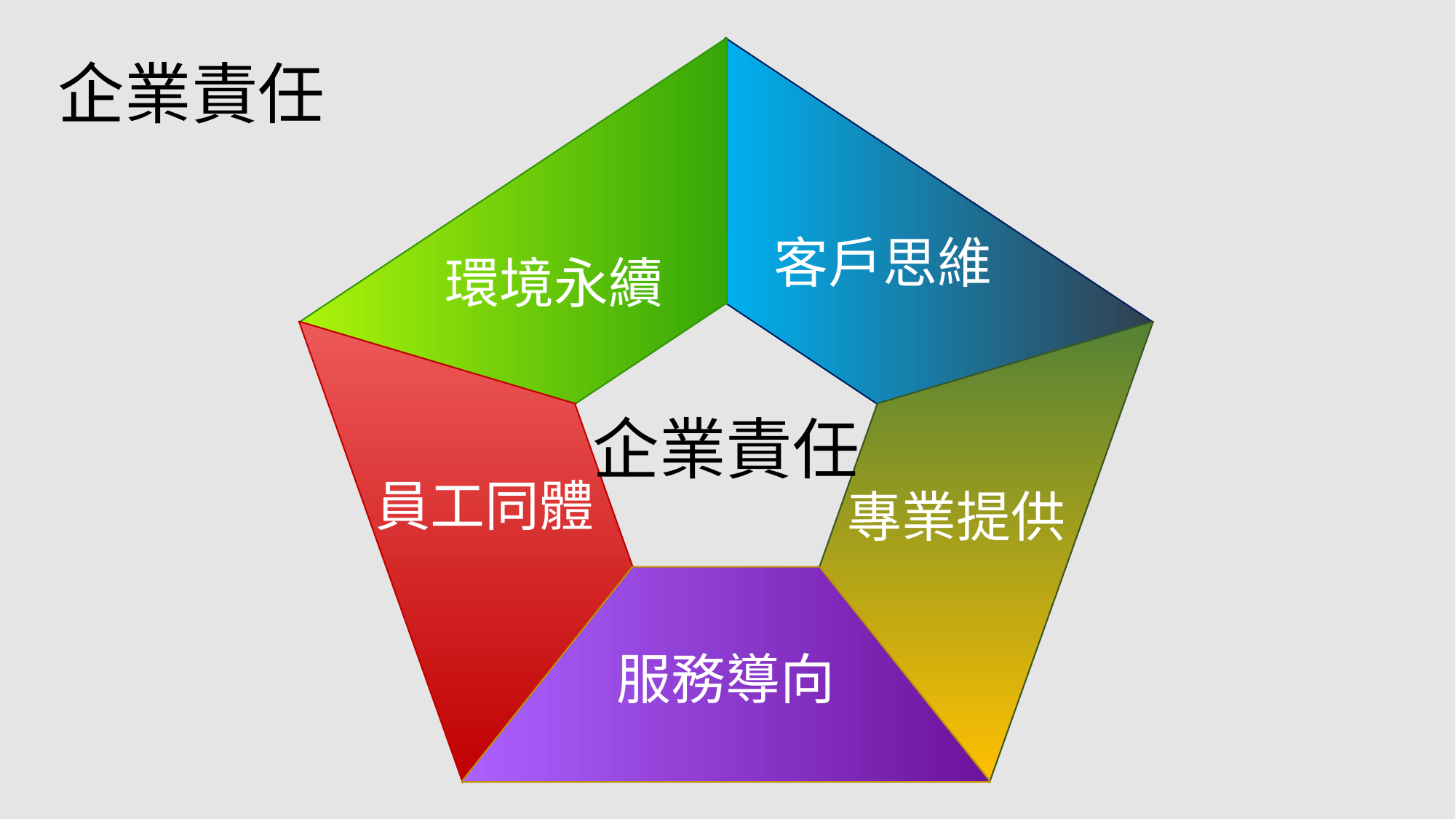

# 企業責任

客戶思維
環境永續
企業責任
員工同體
專業提供
服務導向